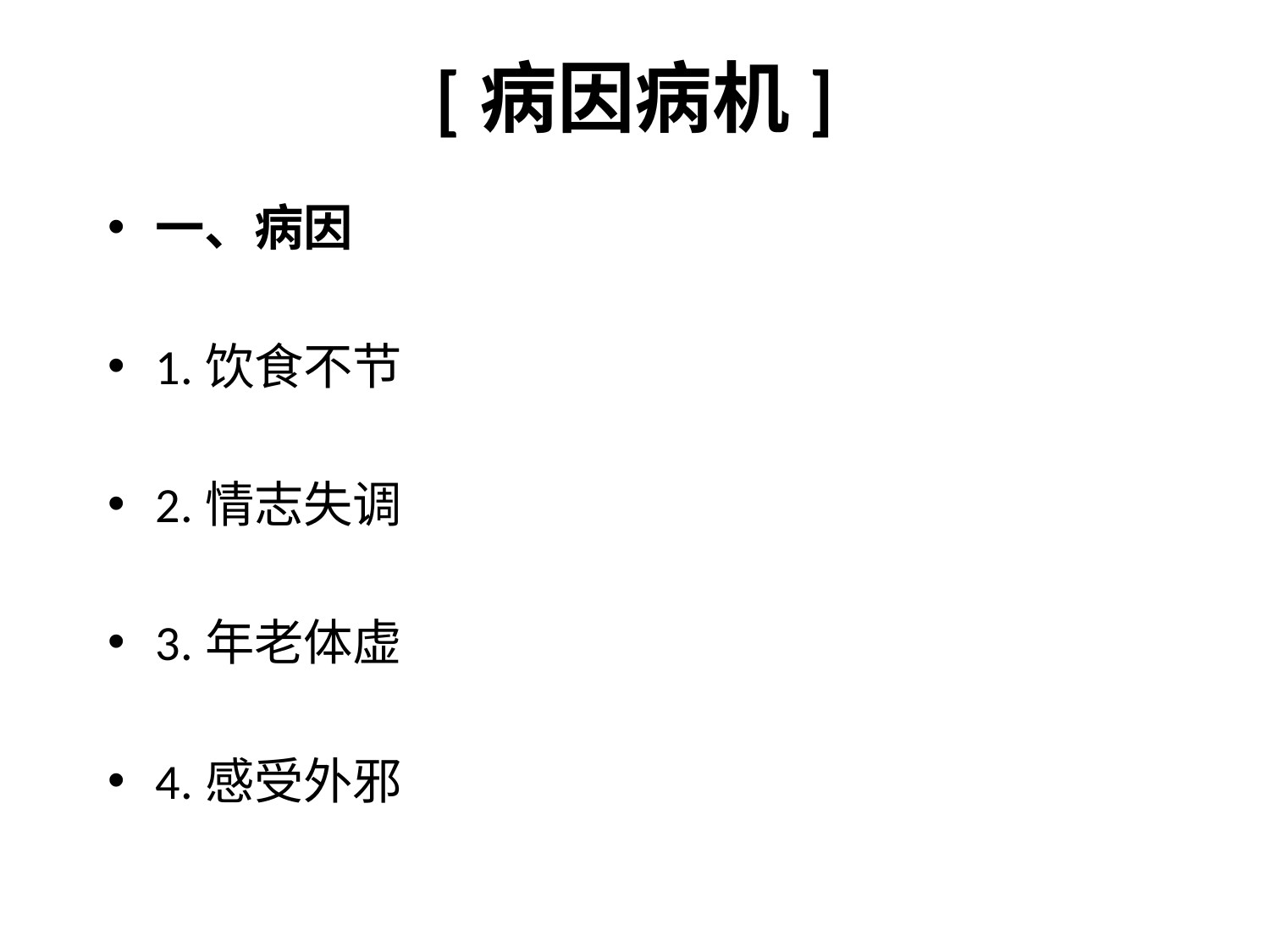

# [病因病机]
一、病因

1.饮食不节

2.情志失调

3.年老体虚

4.感受外邪